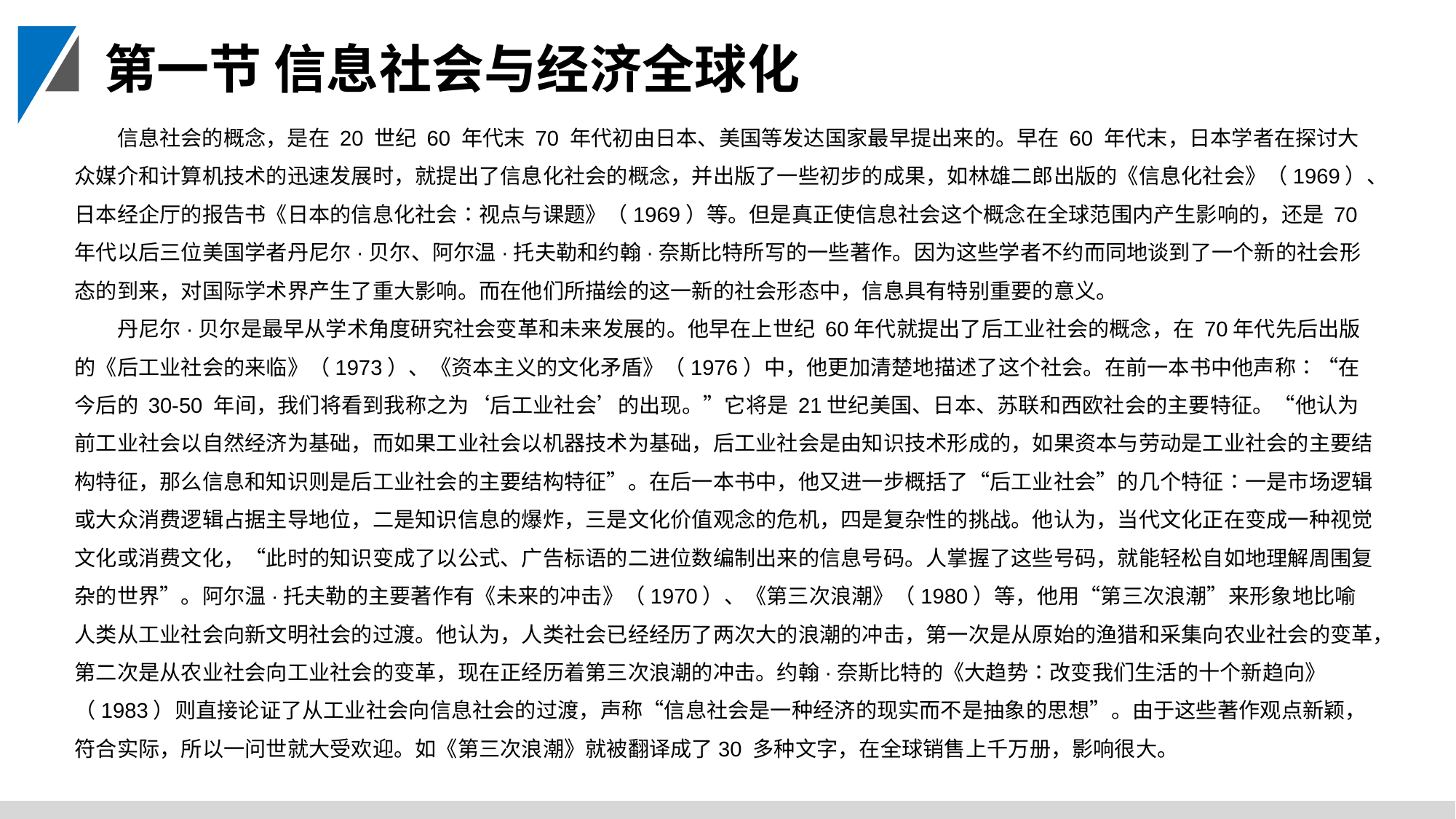

第一节 信息社会与经济全球化
信息社会的概念，是在 20 世纪 60 年代末 70 年代初由日本、美国等发达国家最早提出来的。早在 60 年代末，日本学者在探讨大众媒介和计算机技术的迅速发展时，就提出了信息化社会的概念，并出版了一些初步的成果，如林雄二郎出版的《信息化社会》（1969）、日本经企厅的报告书《日本的信息化社会∶视点与课题》（1969）等。但是真正使信息社会这个概念在全球范围内产生影响的，还是 70 年代以后三位美国学者丹尼尔·贝尔、阿尔温·托夫勒和约翰·奈斯比特所写的一些著作。因为这些学者不约而同地谈到了一个新的社会形态的到来，对国际学术界产生了重大影响。而在他们所描绘的这一新的社会形态中，信息具有特别重要的意义。
丹尼尔·贝尔是最早从学术角度研究社会变革和未来发展的。他早在上世纪 60年代就提出了后工业社会的概念，在 70年代先后出版的《后工业社会的来临》（1973）、《资本主义的文化矛盾》（1976）中，他更加清楚地描述了这个社会。在前一本书中他声称∶“在今后的 30-50 年间，我们将看到我称之为‘后工业社会’的出现。”它将是 21世纪美国、日本、苏联和西欧社会的主要特征。“他认为前工业社会以自然经济为基础，而如果工业社会以机器技术为基础，后工业社会是由知识技术形成的，如果资本与劳动是工业社会的主要结构特征，那么信息和知识则是后工业社会的主要结构特征”。在后一本书中，他又进一步概括了“后工业社会”的几个特征∶一是市场逻辑或大众消费逻辑占据主导地位，二是知识信息的爆炸，三是文化价值观念的危机，四是复杂性的挑战。他认为，当代文化正在变成一种视觉文化或消费文化，“此时的知识变成了以公式、广告标语的二进位数编制出来的信息号码。人掌握了这些号码，就能轻松自如地理解周围复杂的世界”。阿尔温·托夫勒的主要著作有《未来的冲击》（1970）、《第三次浪潮》（1980）等，他用“第三次浪潮”来形象地比喻人类从工业社会向新文明社会的过渡。他认为，人类社会已经经历了两次大的浪潮的冲击，第一次是从原始的渔猎和采集向农业社会的变革，第二次是从农业社会向工业社会的变革，现在正经历着第三次浪潮的冲击。约翰·奈斯比特的《大趋势∶改变我们生活的十个新趋向》（1983）则直接论证了从工业社会向信息社会的过渡，声称“信息社会是一种经济的现实而不是抽象的思想”。由于这些著作观点新颖，符合实际，所以一问世就大受欢迎。如《第三次浪潮》就被翻译成了30 多种文字，在全球销售上千万册，影响很大。